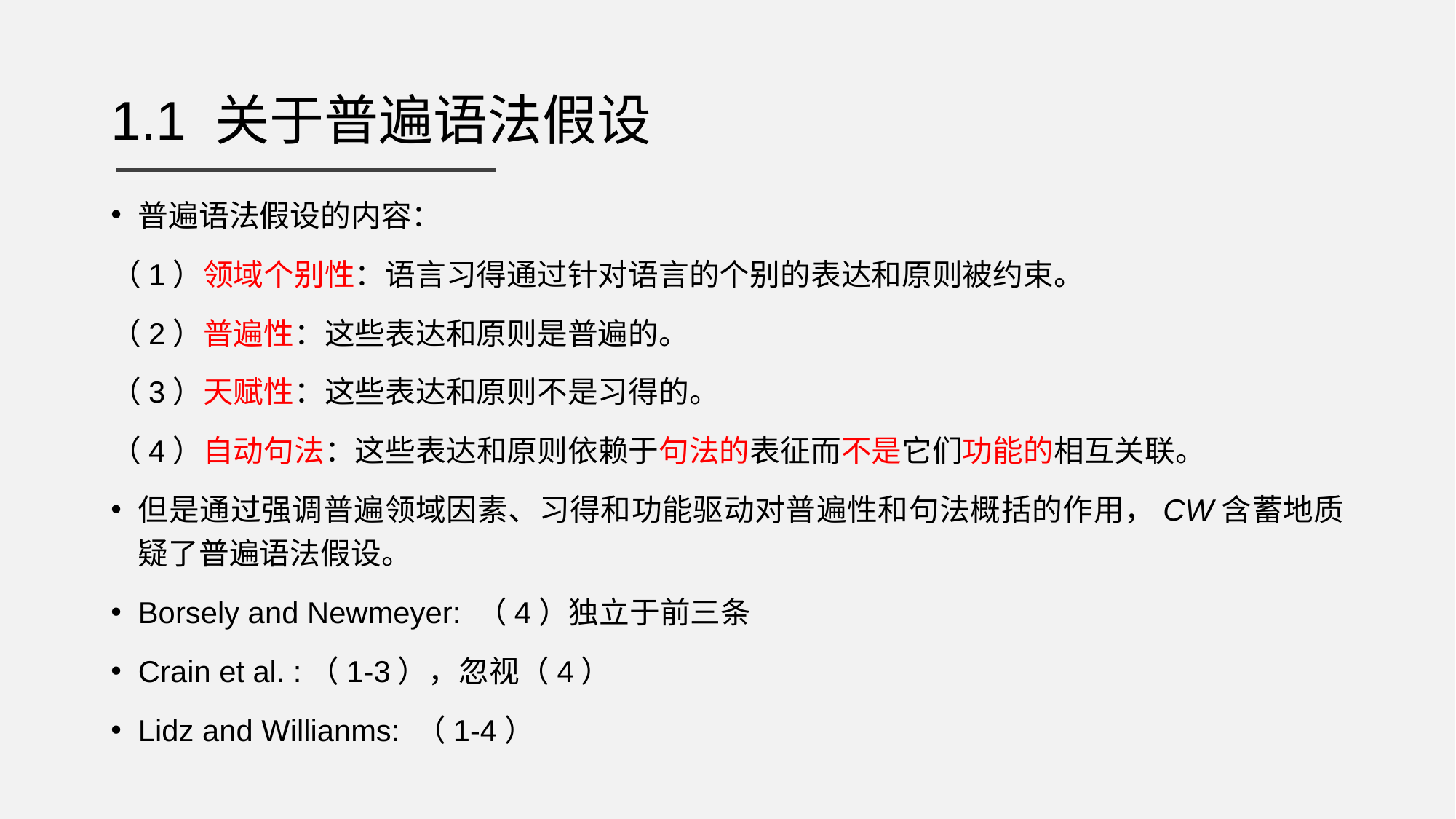

# 1.1 关于普遍语法假设
普遍语法假设的内容：
（1）领域个别性：语言习得通过针对语言的个别的表达和原则被约束。
（2）普遍性：这些表达和原则是普遍的。
（3）天赋性：这些表达和原则不是习得的。
（4）自动句法：这些表达和原则依赖于句法的表征而不是它们功能的相互关联。
但是通过强调普遍领域因素、习得和功能驱动对普遍性和句法概括的作用，CW含蓄地质疑了普遍语法假设。
Borsely and Newmeyer: （4）独立于前三条
Crain et al. :（1-3），忽视（4）
Lidz and Willianms: （1-4）